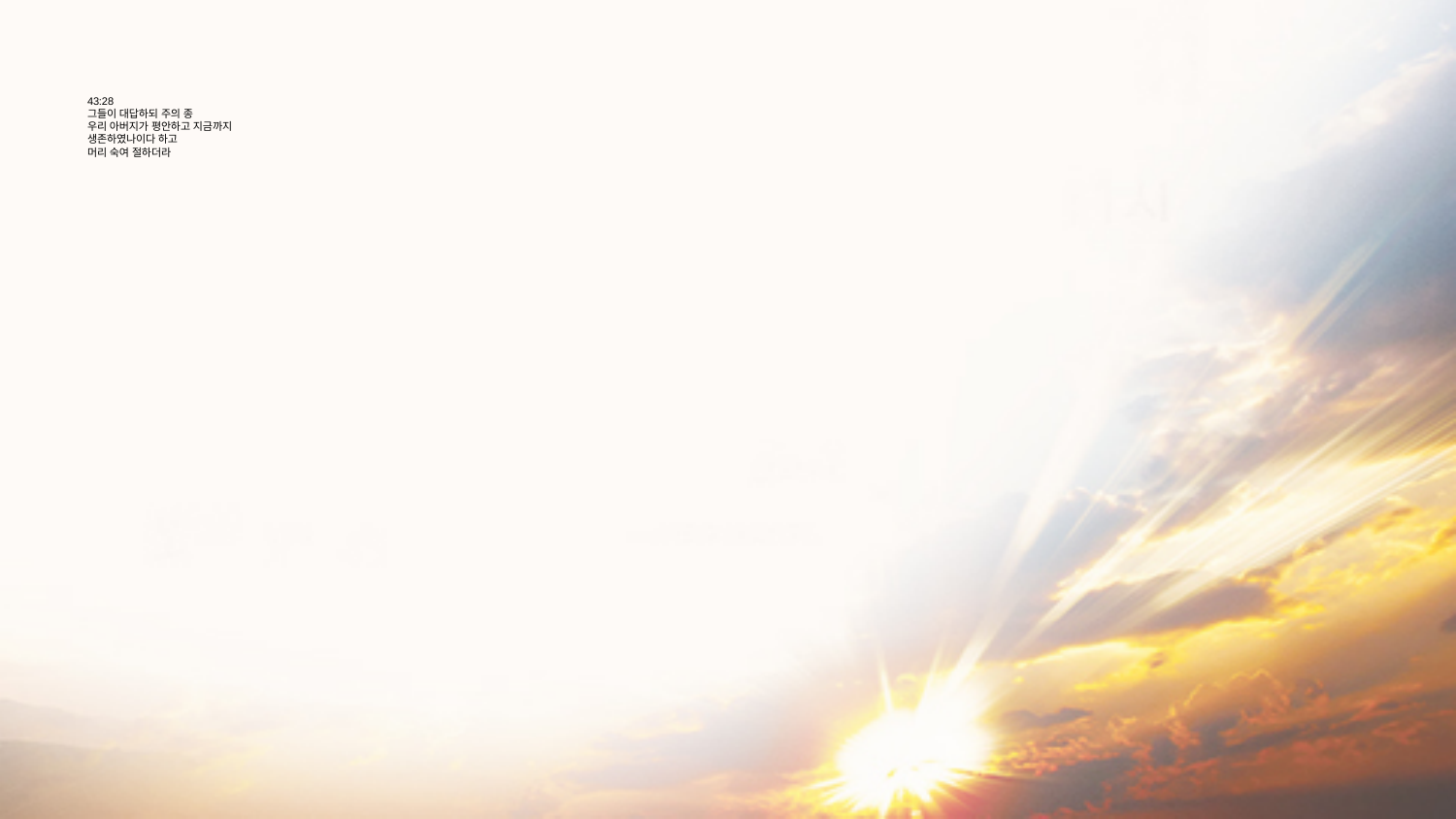

# 43:28 그들이 대답하되 주의 종 우리 아버지가 평안하고 지금까지 생존하였나이다 하고 머리 숙여 절하더라